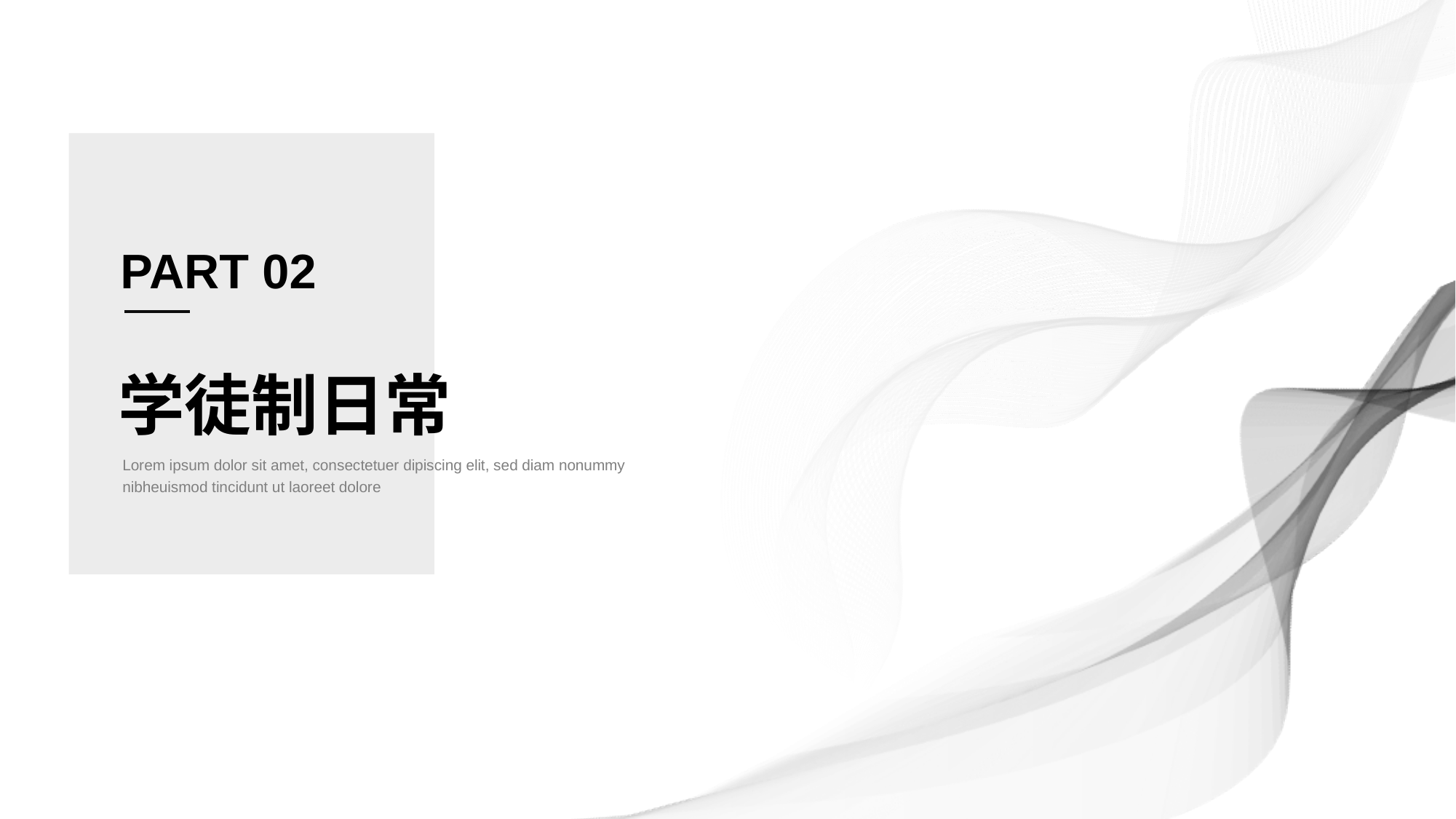

PART 02
学徒制日常

Lorem ipsum dolor sit amet, consectetuer dipiscing elit, sed diam nonummy
nibheuismod tincidunt ut laoreet dolore